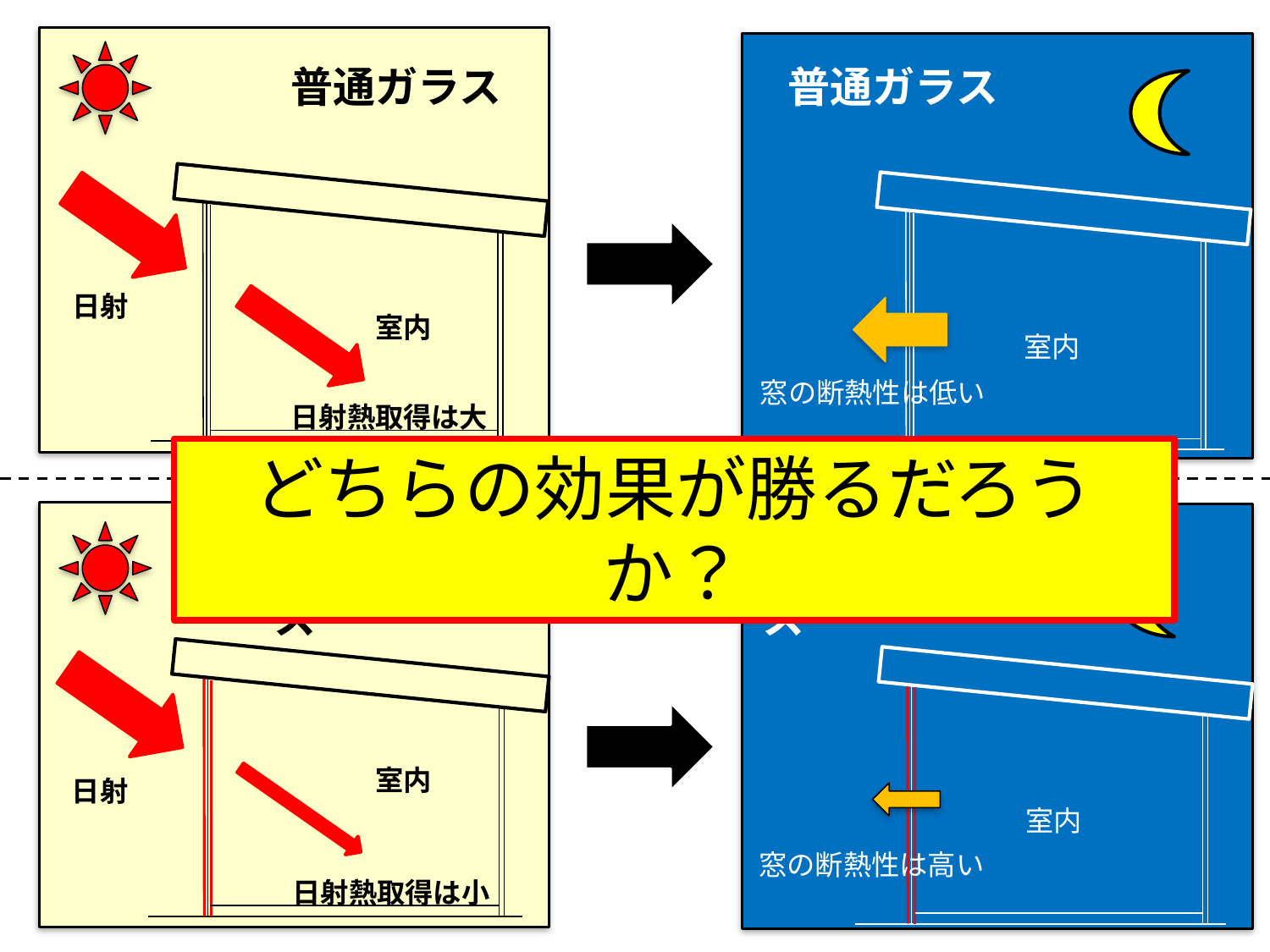

普通ガラス
普通ガラス

日射

室内

室内
窓の断熱性は低い
日射熱取得は大
どちらの効果が勝るだろうか？

Low-Eガラス
Low-Eガラス

室内

日射
室内

窓の断熱性は高い
日射熱取得は小